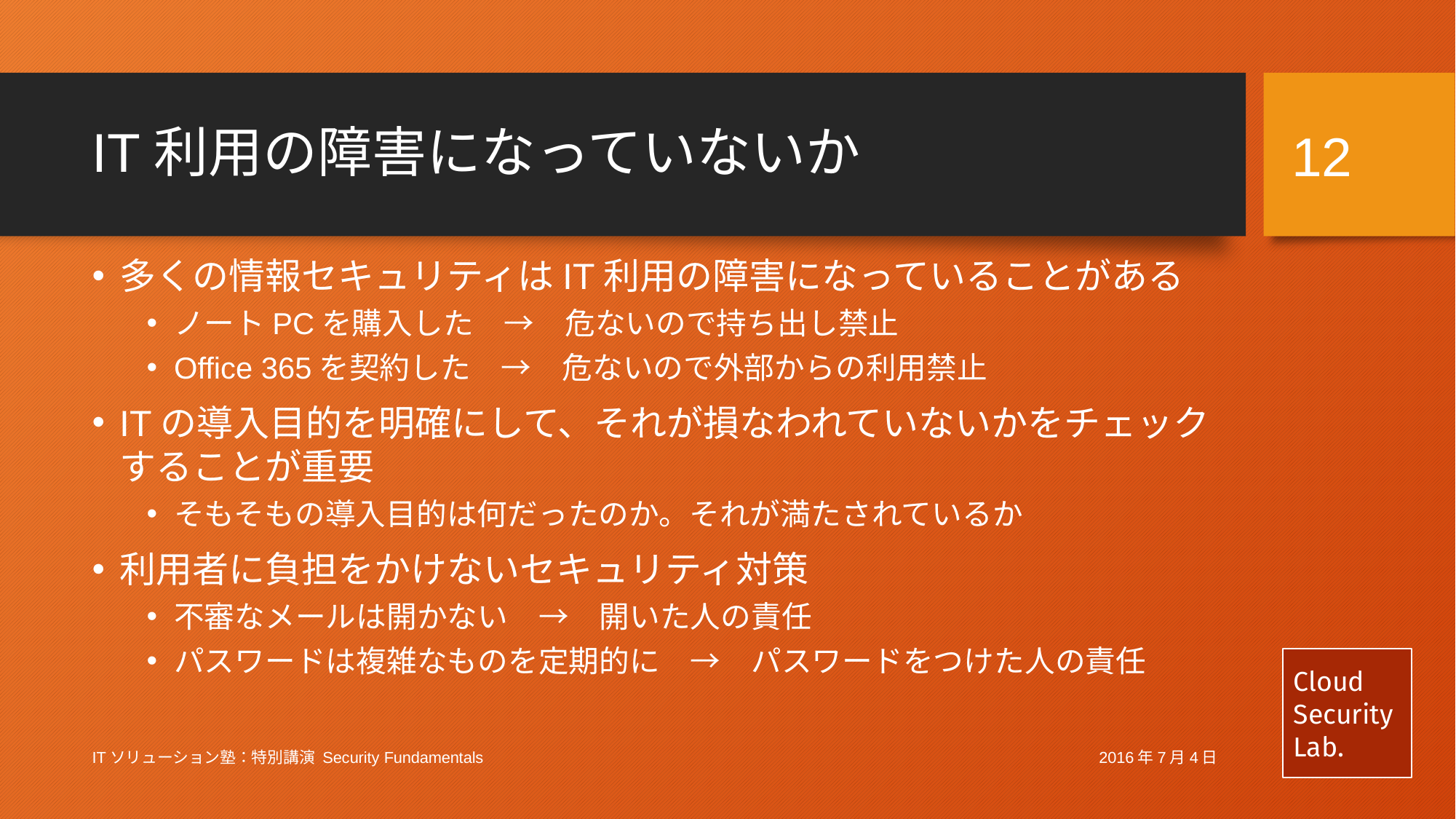

12
# IT利用の障害になっていないか
多くの情報セキュリティはIT利用の障害になっていることがある
ノートPCを購入した　→　危ないので持ち出し禁止
Office 365を契約した　→　危ないので外部からの利用禁止
ITの導入目的を明確にして、それが損なわれていないかをチェックすることが重要
そもそもの導入目的は何だったのか。それが満たされているか
利用者に負担をかけないセキュリティ対策
不審なメールは開かない　→　開いた人の責任
パスワードは複雑なものを定期的に　→　パスワードをつけた人の責任

2016年7月4日
ITソリューション塾：特別講演 Security Fundamentals